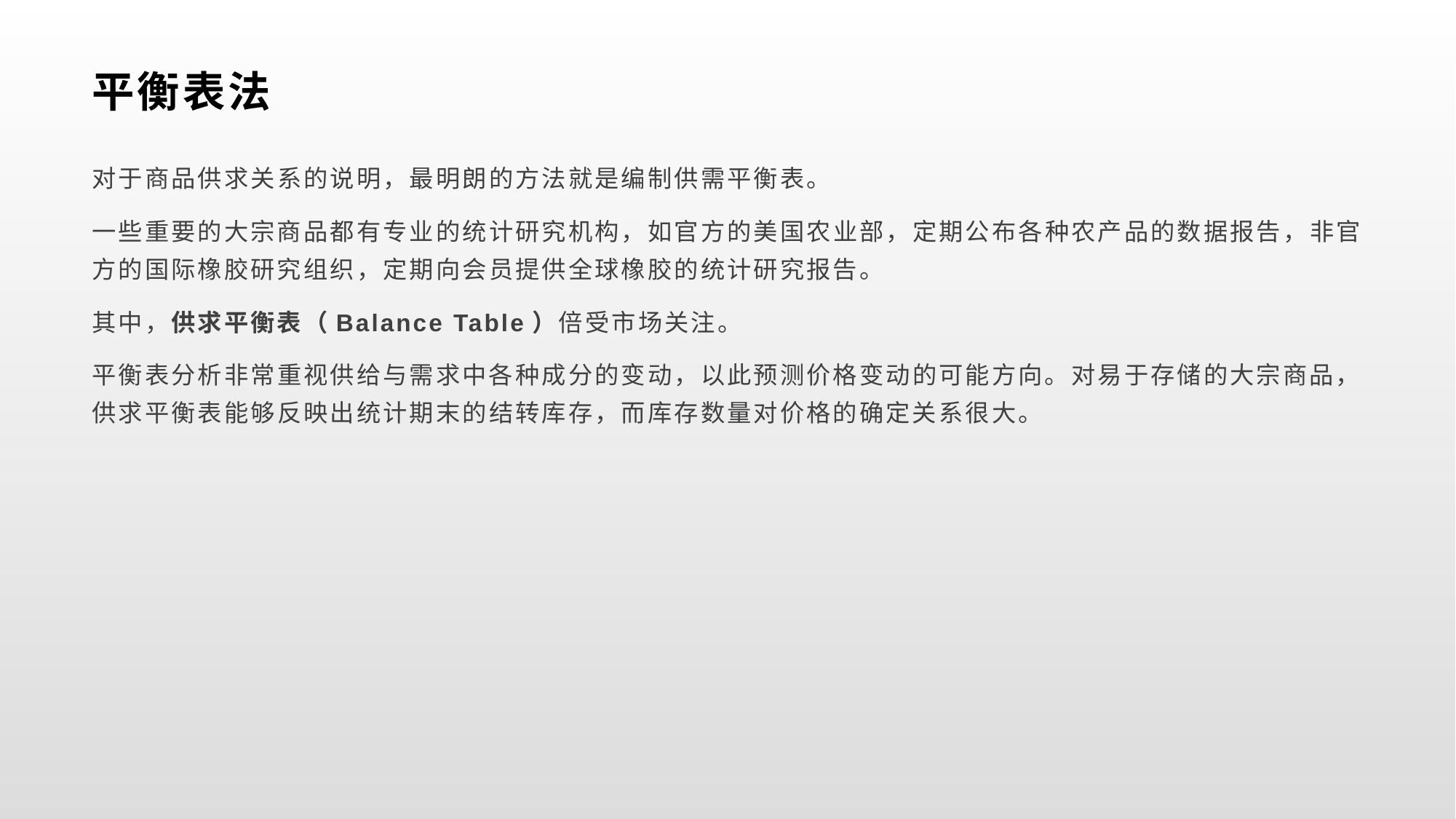

# 平衡表法
对于商品供求关系的说明，最明朗的方法就是编制供需平衡表。
一些重要的大宗商品都有专业的统计研究机构，如官方的美国农业部，定期公布各种农产品的数据报告，非官方的国际橡胶研究组织，定期向会员提供全球橡胶的统计研究报告。
其中，供求平衡表（Balance Table）倍受市场关注。
平衡表分析非常重视供给与需求中各种成分的变动，以此预测价格变动的可能方向。对易于存储的大宗商品，供求平衡表能够反映出统计期末的结转库存，而库存数量对价格的确定关系很大。